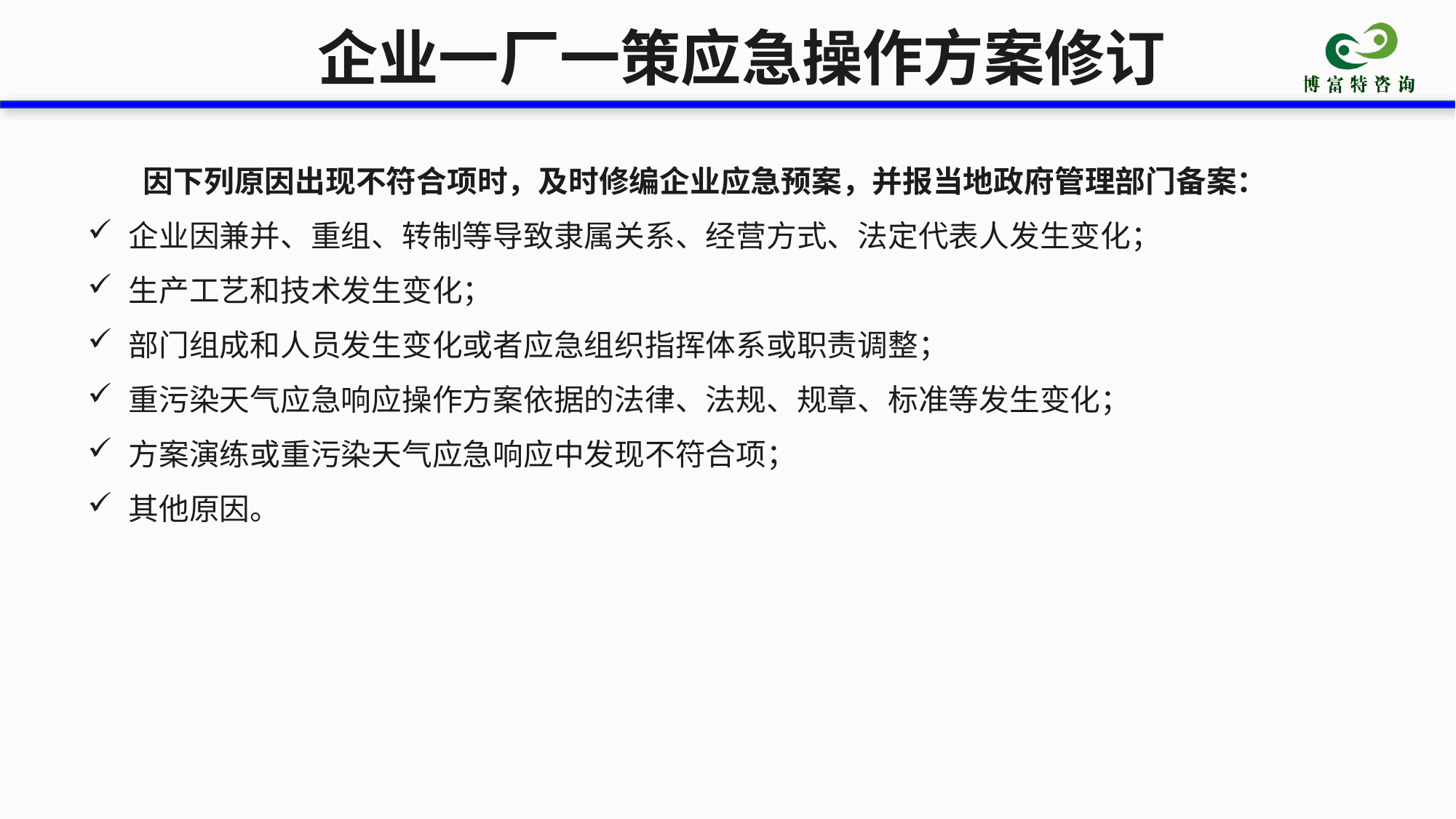

企业一厂一策应急操作方案修订

       因下列原因出现不符合项时，及时修编企业应急预案，并报当地政府管理部门备案：
企业因兼并、重组、转制等导致隶属关系、经营方式、法定代表人发生变化；
生产工艺和技术发生变化；
部门组成和人员发生变化或者应急组织指挥体系或职责调整；
重污染天气应急响应操作方案依据的法律、法规、规章、标准等发生变化；
方案演练或重污染天气应急响应中发现不符合项；
其他原因。